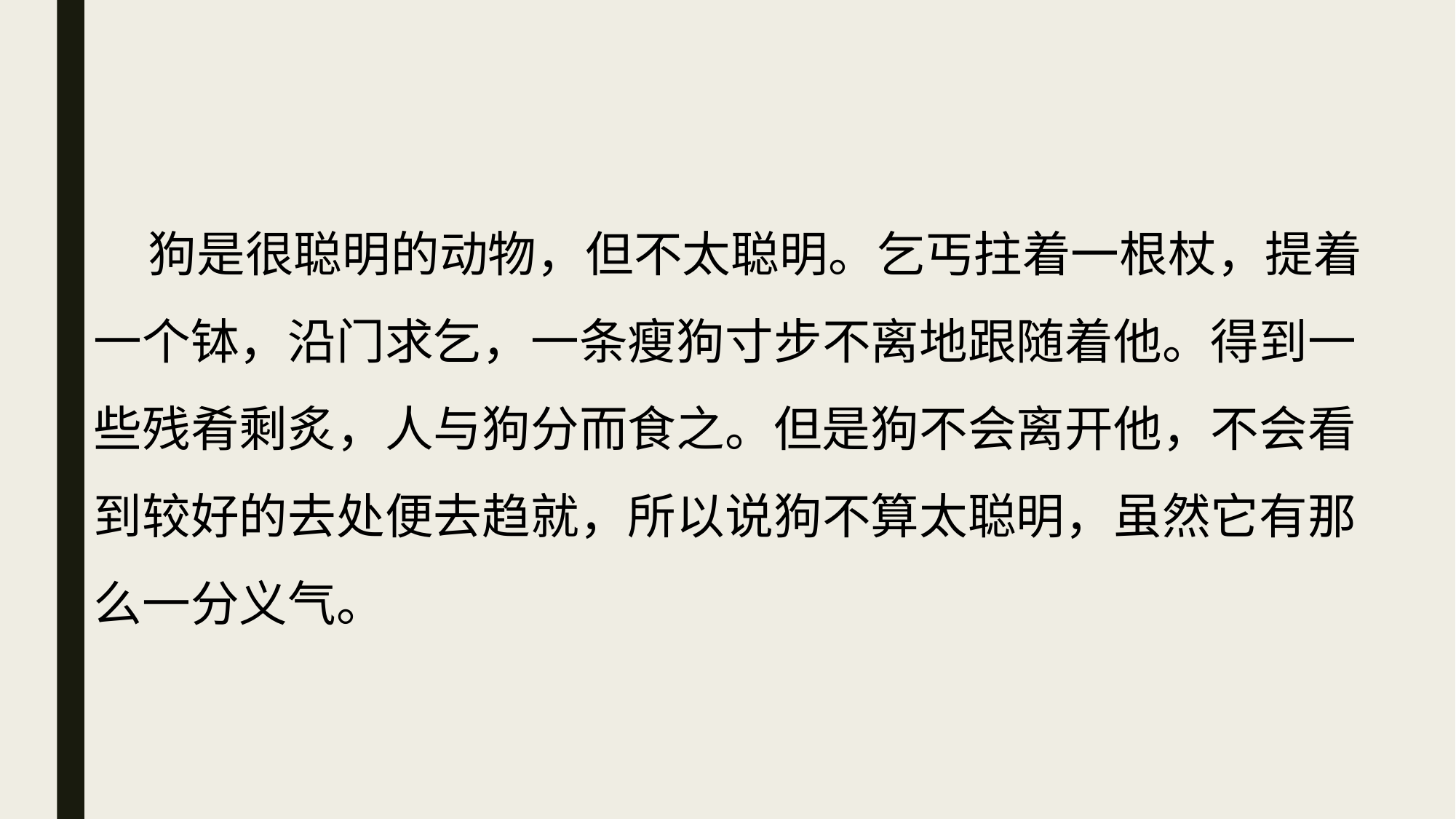

狗是很聪明的动物，但不太聪明。乞丐拄着一根杖，提着一个钵，沿门求乞，一条瘦狗寸步不离地跟随着他。得到一些残肴剩炙，人与狗分而食之。但是狗不会离开他，不会看到较好的去处便去趋就，所以说狗不算太聪明，虽然它有那么一分义气。